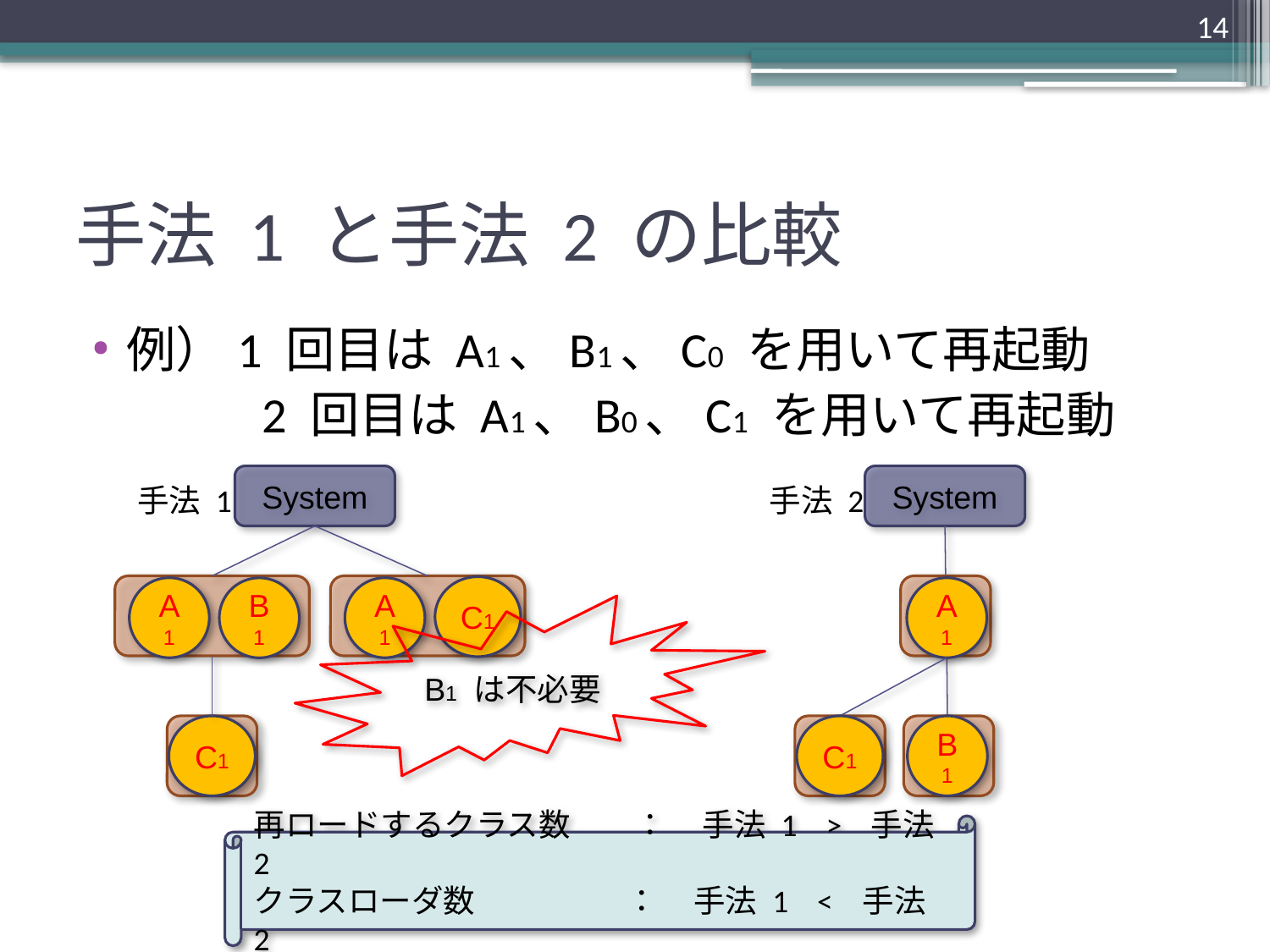

14
# 手法 1 と手法 2 の比較
例）1 回目は A1、B1、C0 を用いて再起動
　　　 2 回目は A1、B0、C1 を用いて再起動
System
System
手法 1
手法 2

C1
A1
A1
A1
B1
B1 は不必要

C1

C1

B1
再ロードするクラス数         ：     手法 1    >   手法 2
クラスローダ数                     ：     手法 1    <   手法 2